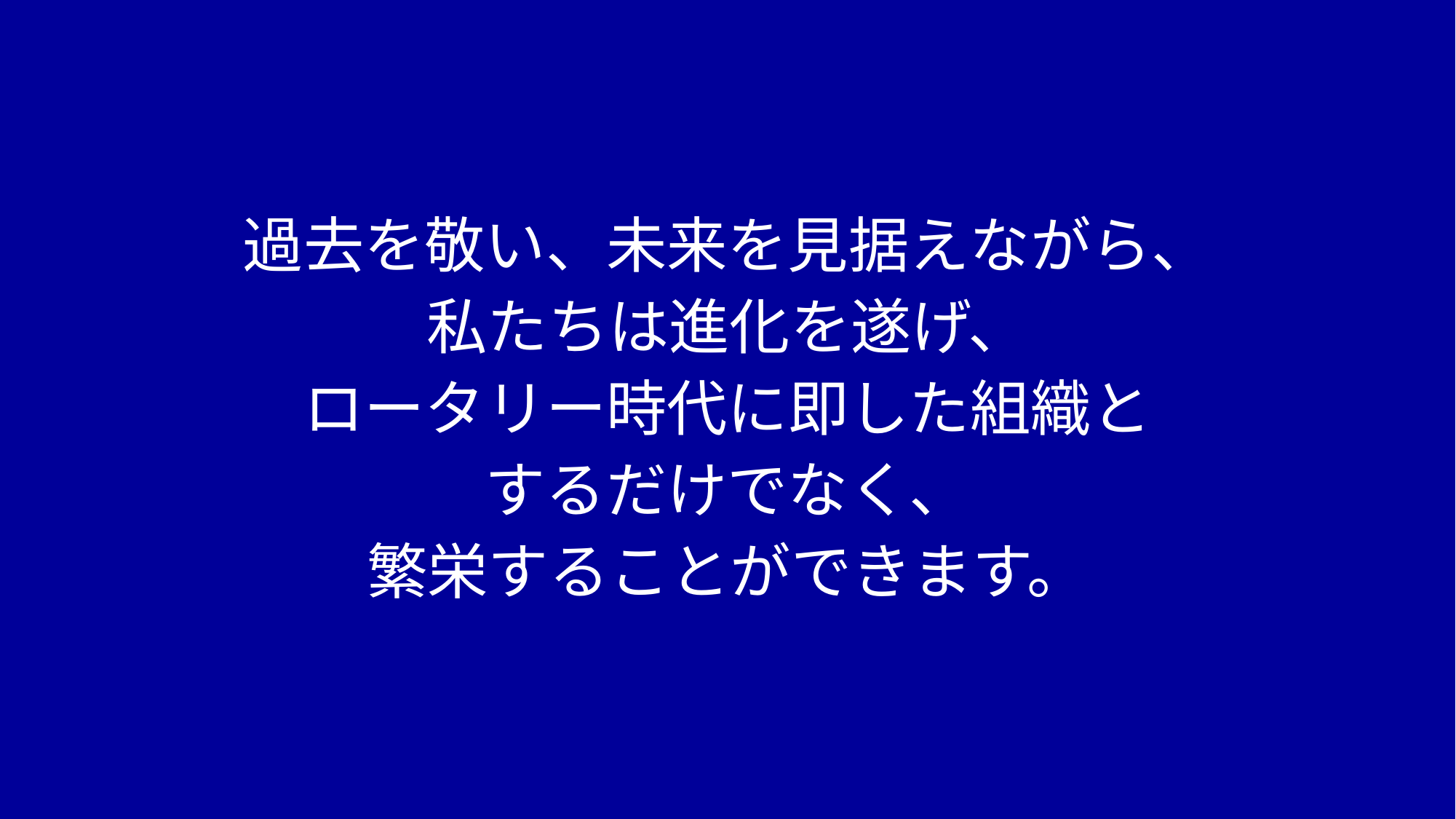

# 過去を敬い、未来を見据えながら、 あ 私たちは進化を遂げ、 あ ロータリー時代に即した組織と あ するだけでなく、 あ 繁栄することができます。